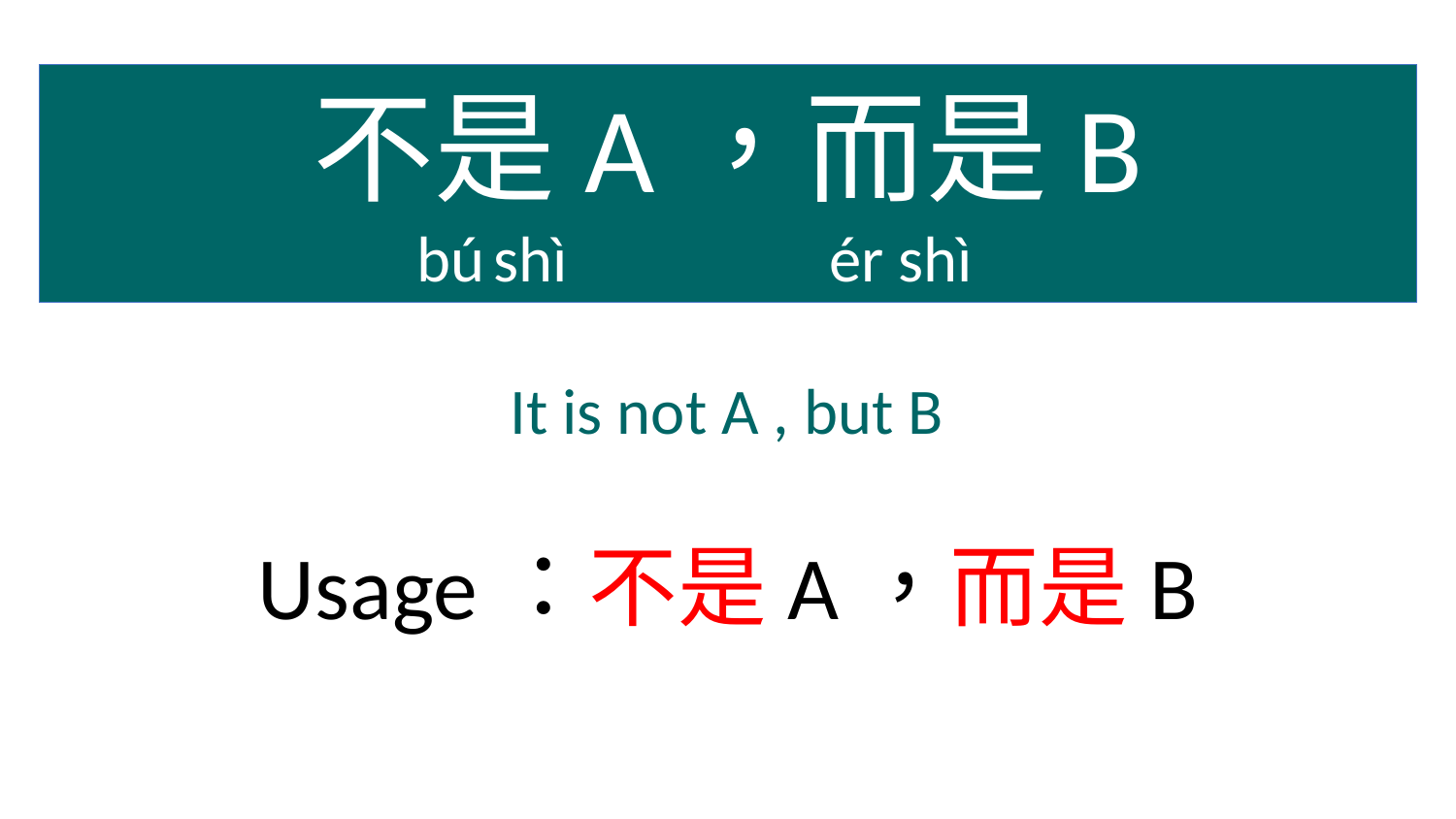

不是A，而是B
                         bú shì                  ér shì
It is not A , but B
Usage：不是A，而是B